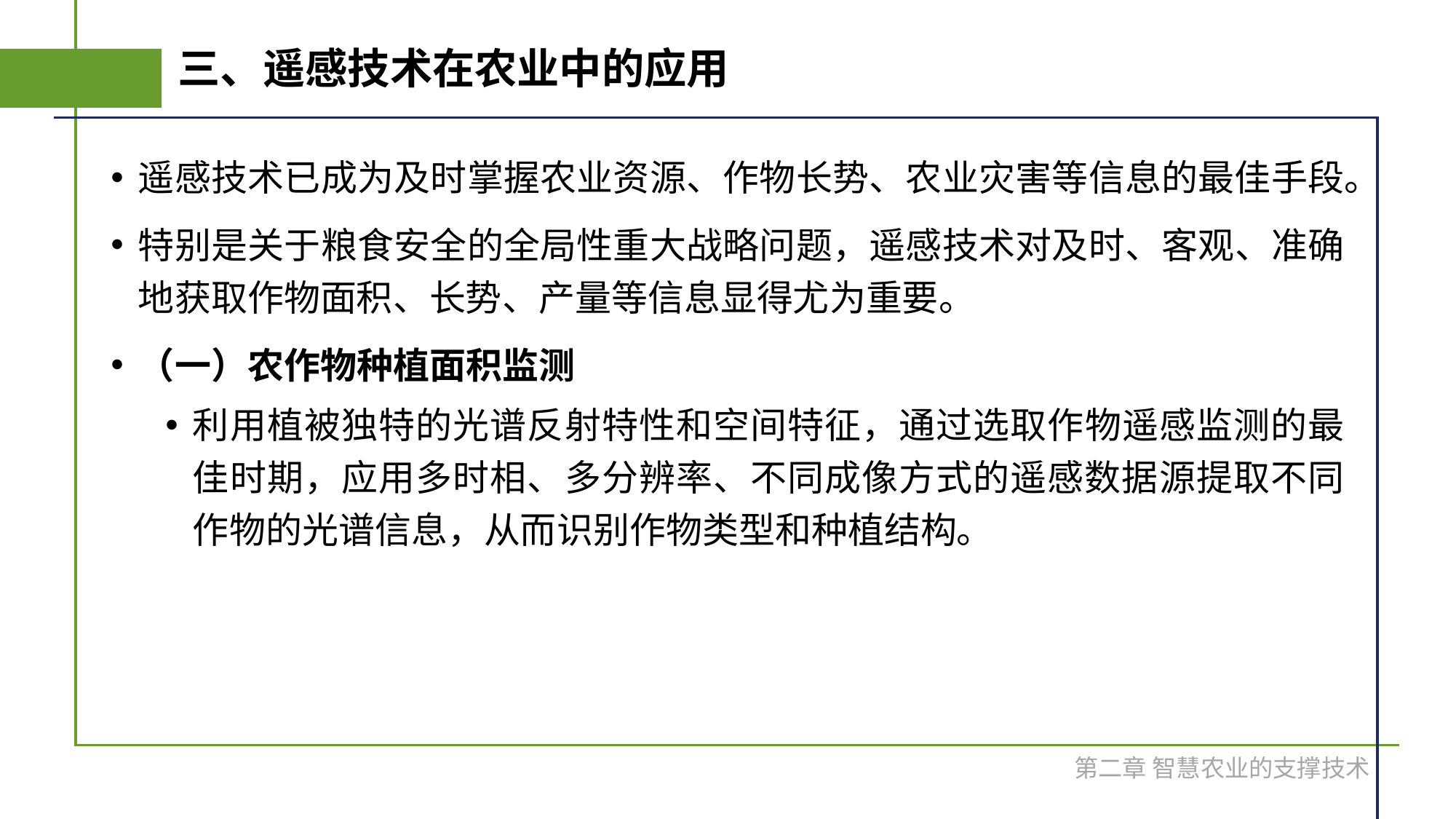

# 三、遥感技术在农业中的应用
遥感技术已成为及时掌握农业资源、作物长势、农业灾害等信息的最佳手段。
特别是关于粮食安全的全局性重大战略问题，遥感技术对及时、客观、准确地获取作物面积、长势、产量等信息显得尤为重要。
（一）农作物种植面积监测
利用植被独特的光谱反射特性和空间特征，通过选取作物遥感监测的最佳时期，应用多时相、多分辨率、不同成像方式的遥感数据源提取不同作物的光谱信息，从而识别作物类型和种植结构。
第二章 智慧农业的支撑技术